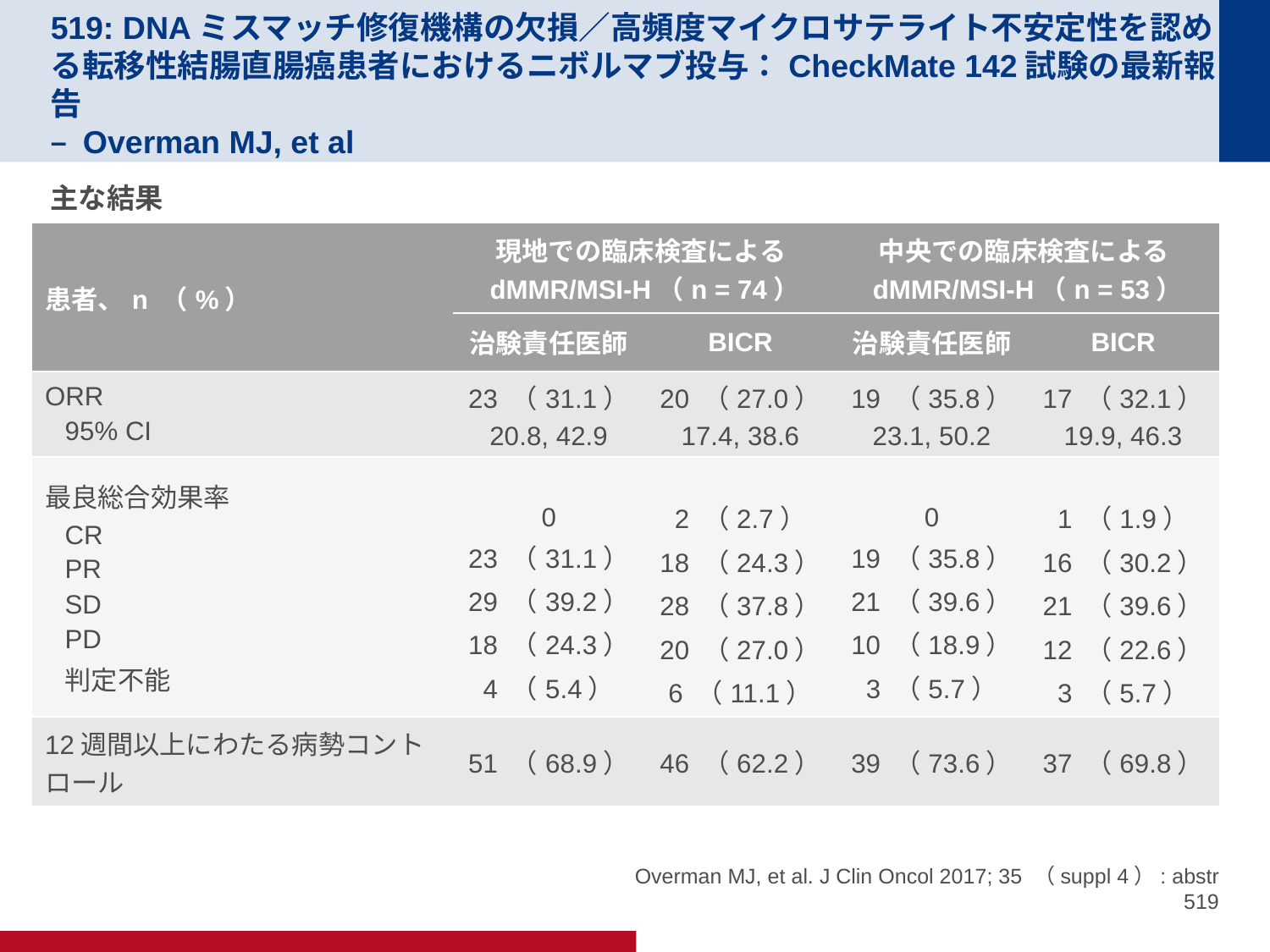

# 519: DNAミスマッチ修復機構の欠損／高頻度マイクロサテライト不安定性を認める転移性結腸直腸癌患者におけるニボルマブ投与：CheckMate 142試験の最新報告 – Overman MJ, et al
主な結果
| 患者、n （%） | 現地での臨床検査によるdMMR/MSI-H（n = 74） |  | 中央での臨床検査によるdMMR/MSI-H（n = 53） |  |
| --- | --- | --- | --- | --- |
|  | 治験責任医師 | BICR | 治験責任医師 | BICR |
| ORR 95% CI | 23 （31.1） 20.8, 42.9 | 20 （27.0） 17.4, 38.6 | 19 （35.8） 23.1, 50.2 | 17 （32.1） 19.9, 46.3 |
| 最良総合効果率 CR PR SD PD 判定不能 | 0 23 （31.1） 29 （39.2） 18 （24.3） 4 （5.4） | 2 （2.7） 18 （24.3） 28 （37.8） 20 （27.0） 6 （11.1） | 0 19 （35.8） 21 （39.6） 10 （18.9） 3 （5.7） | 1 （1.9） 16 （30.2） 21 （39.6） 12 （22.6） 3 （5.7） |
| 12週間以上にわたる病勢コントロール | 51 （68.9） | 46 （62.2） | 39 （73.6） | 37 （69.8） |
Overman MJ, et al. J Clin Oncol 2017; 35 （suppl 4）: abstr 519